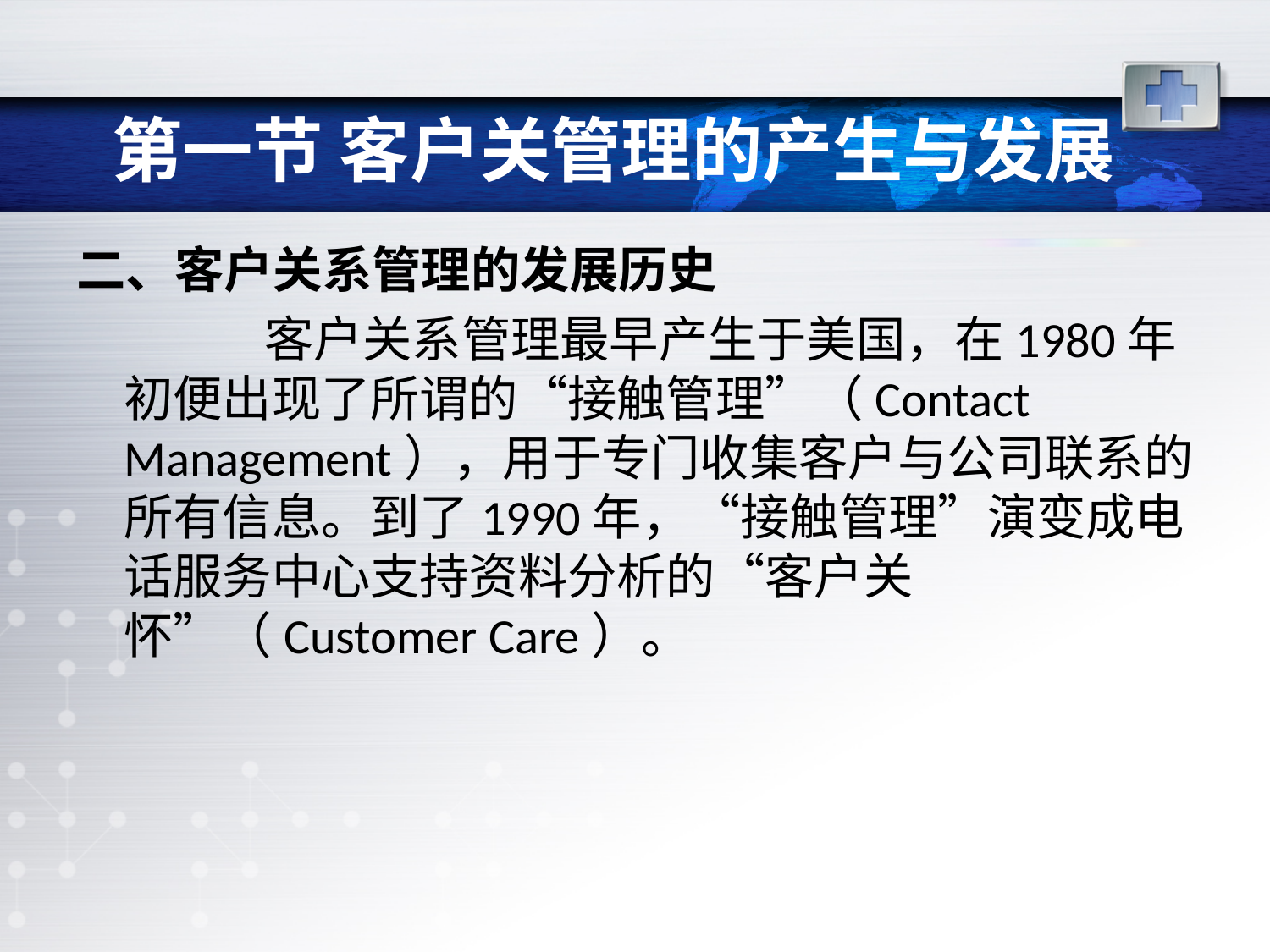

# 第一节 客户关管理的产生与发展
二、客户关系管理的发展历史
                客户关系管理最早产生于美国，在1980年初便出现了所谓的“接触管理”（Contact Management），用于专门收集客户与公司联系的所有信息。到了1990年，“接触管理”演变成电话服务中心支持资料分析的“客户关怀”（Customer Care）。